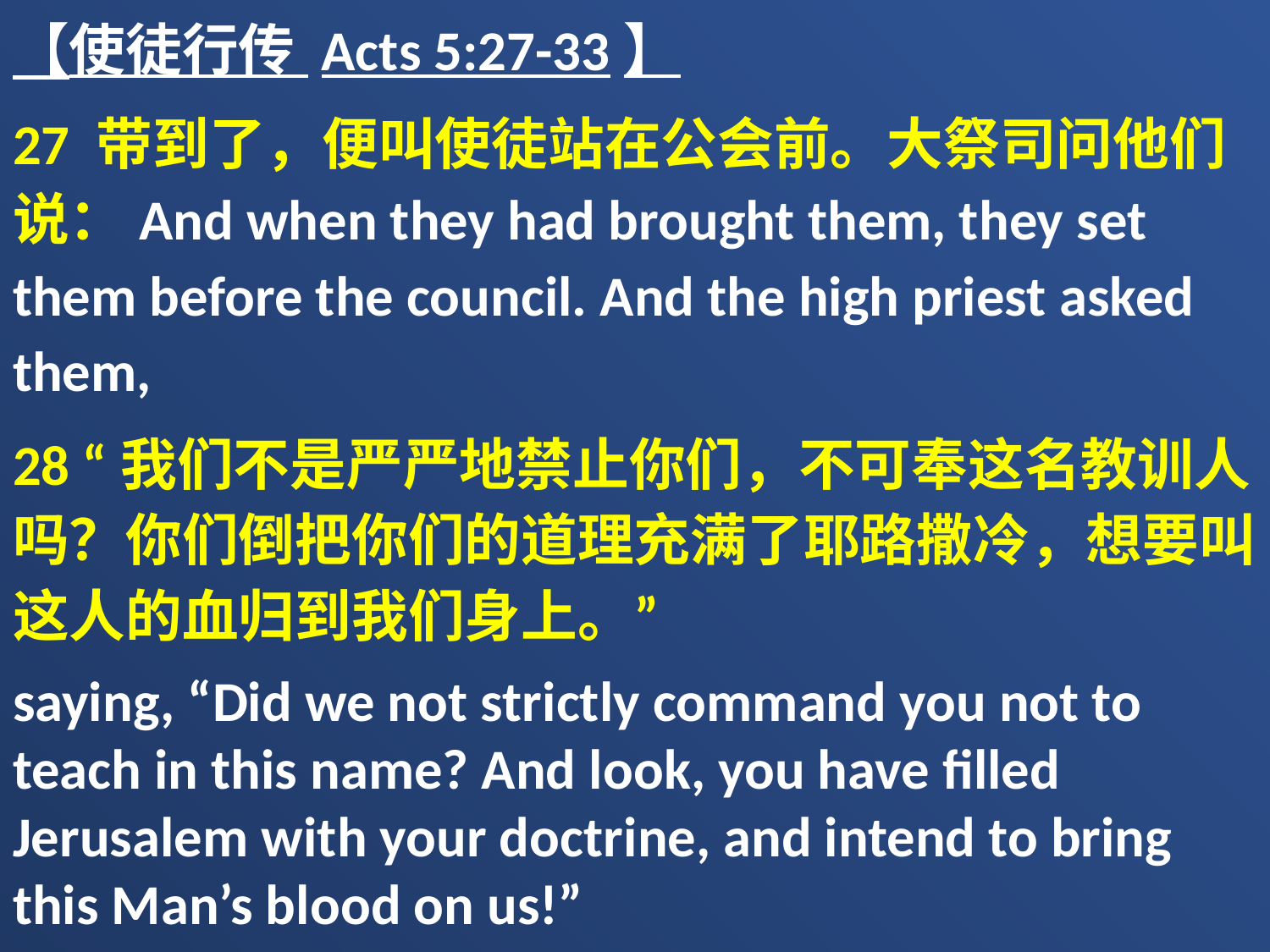

【使徒行传 Acts 5:27-33】
27 带到了，便叫使徒站在公会前。大祭司问他们说：And when they had brought them, they set them before the council. And the high priest asked them,
28 “我们不是严严地禁止你们，不可奉这名教训人吗？你们倒把你们的道理充满了耶路撒冷，想要叫这人的血归到我们身上。”
saying, “Did we not strictly command you not to teach in this name? And look, you have filled Jerusalem with your doctrine, and intend to bring this Man’s blood on us!”